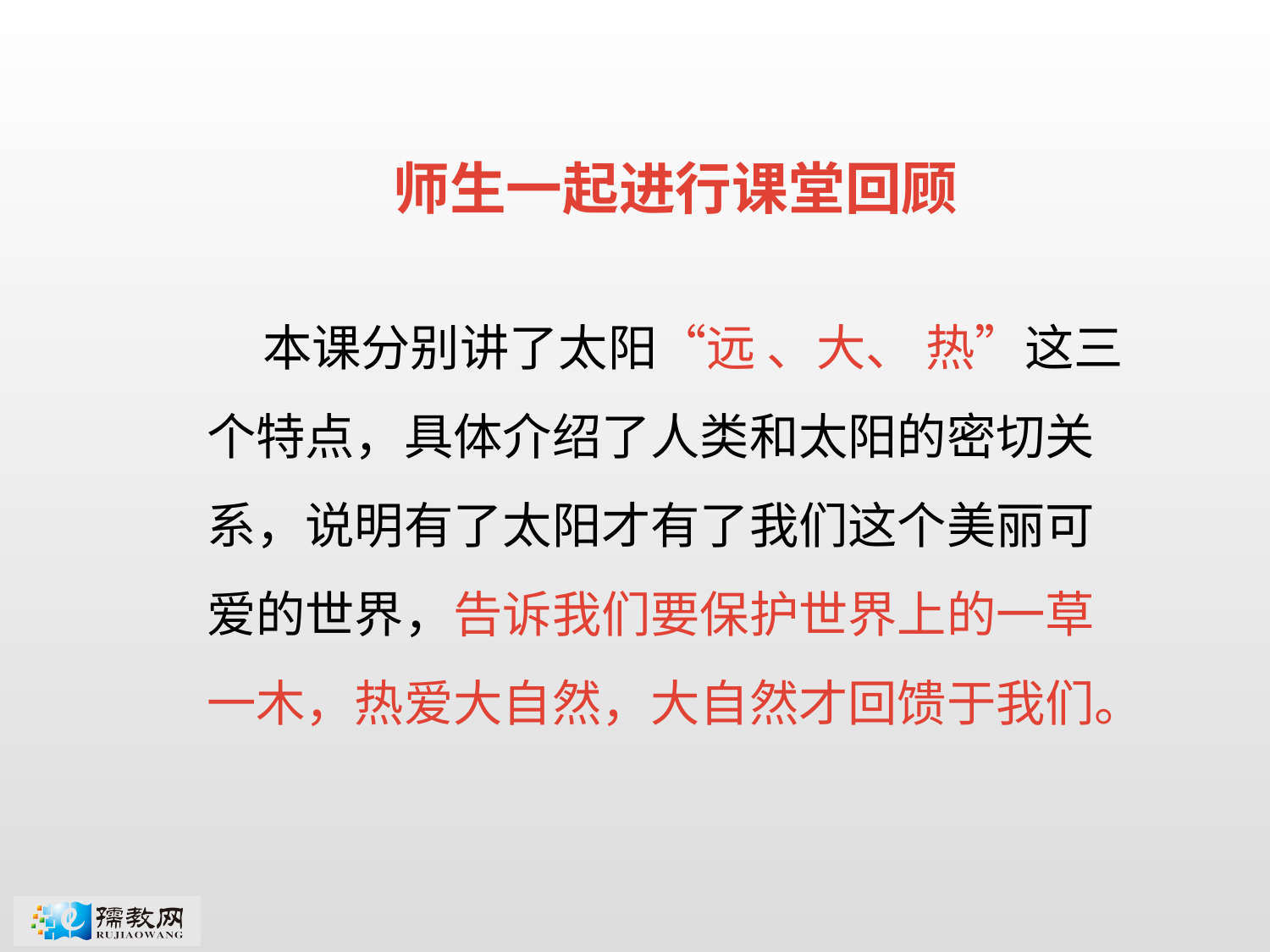

师生一起进行课堂回顾
    本课分别讲了太阳“远 、大、 热”这三个特点，具体介绍了人类和太阳的密切关系，说明有了太阳才有了我们这个美丽可爱的世界，告诉我们要保护世界上的一草一木，热爱大自然，大自然才回馈于我们。